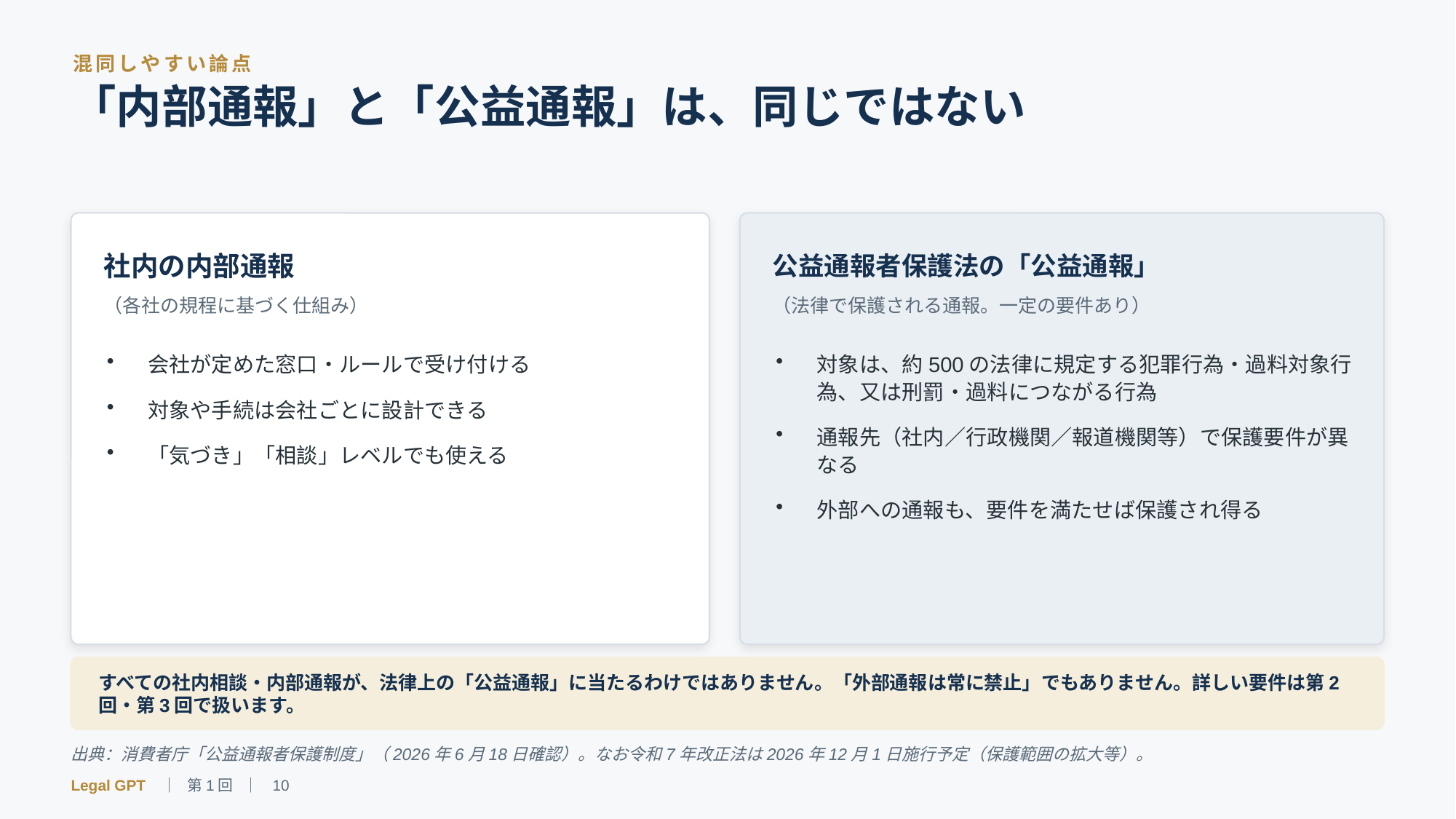

混同しやすい論点
「内部通報」と「公益通報」は、同じではない

社内の内部通報
公益通報者保護法の「公益通報」
（各社の規程に基づく仕組み）
（法律で保護される通報。一定の要件あり）
会社が定めた窓口・ルールで受け付ける
対象や手続は会社ごとに設計できる
「気づき」「相談」レベルでも使える
対象は、約500の法律に規定する犯罪行為・過料対象行為、又は刑罰・過料につながる行為
通報先（社内／行政機関／報道機関等）で保護要件が異なる
外部への通報も、要件を満たせば保護され得る

すべての社内相談・内部通報が、法律上の「公益通報」に当たるわけではありません。「外部通報は常に禁止」でもありません。詳しい要件は第2回・第3回で扱います。
出典：消費者庁「公益通報者保護制度」（2026年6月18日確認）。なお令和7年改正法は2026年12月1日施行予定（保護範囲の拡大等）。
Legal GPT   ｜   第1回   ｜   10